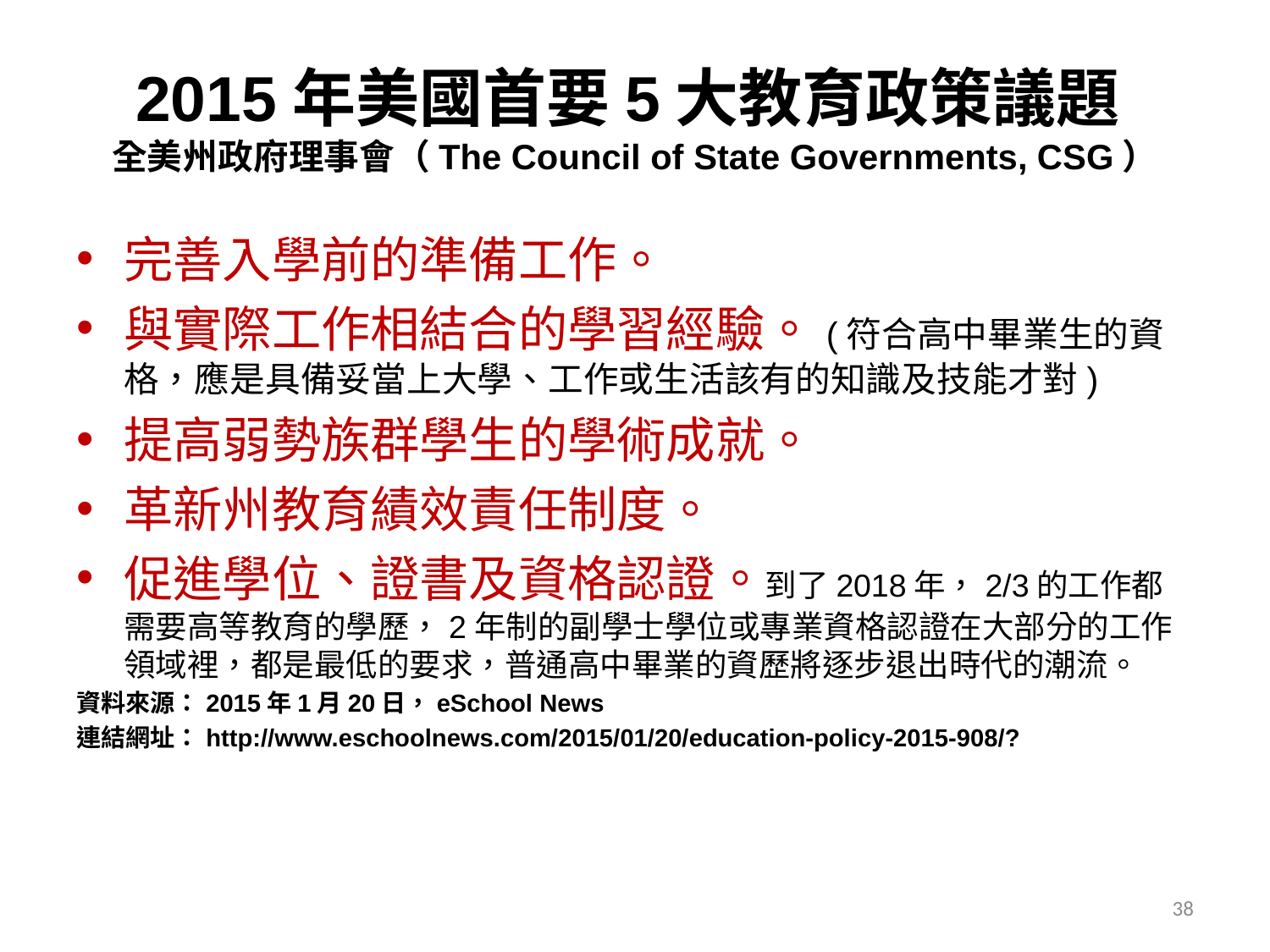

# 2015年美國首要5大教育政策議題 全美州政府理事會（The Council of State Governments, CSG）
完善入學前的準備工作。
與實際工作相結合的學習經驗。(符合高中畢業生的資格，應是具備妥當上大學、工作或生活該有的知識及技能才對)
提高弱勢族群學生的學術成就。
革新州教育績效責任制度。
促進學位、證書及資格認證。到了2018年，2/3的工作都需要高等教育的學歷，2年制的副學士學位或專業資格認證在大部分的工作領域裡，都是最低的要求，普通高中畢業的資歷將逐步退出時代的潮流。
資料來源：2015年1月20日，eSchool News
連結網址：http://www.eschoolnews.com/2015/01/20/education-policy-2015-908/?

38